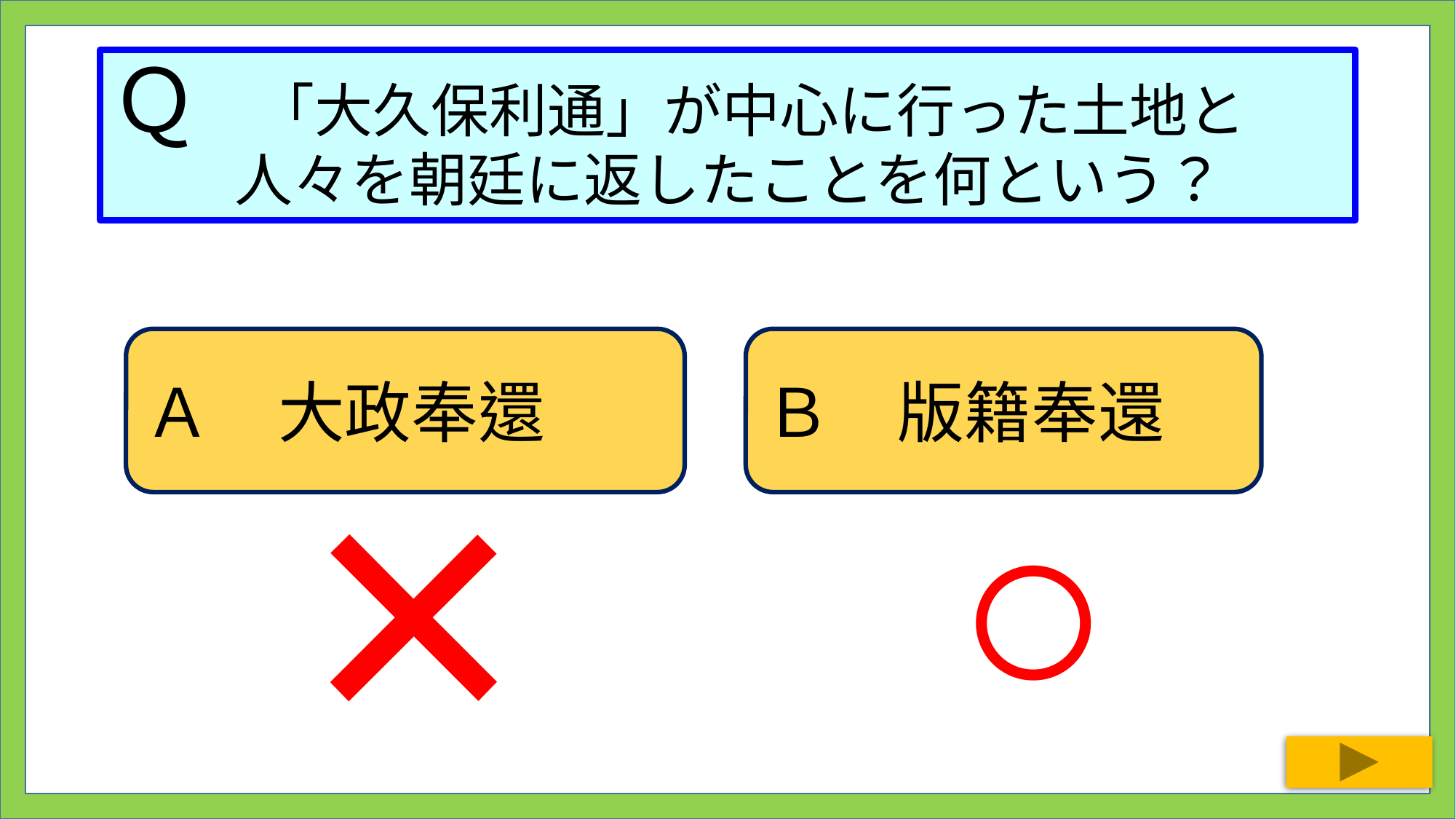

# Ｑ　「大久保利通」が中心に行った土地と人々を朝廷に返したことを何という？
Ｂ　版籍奉還
Ａ　大政奉還
×
○